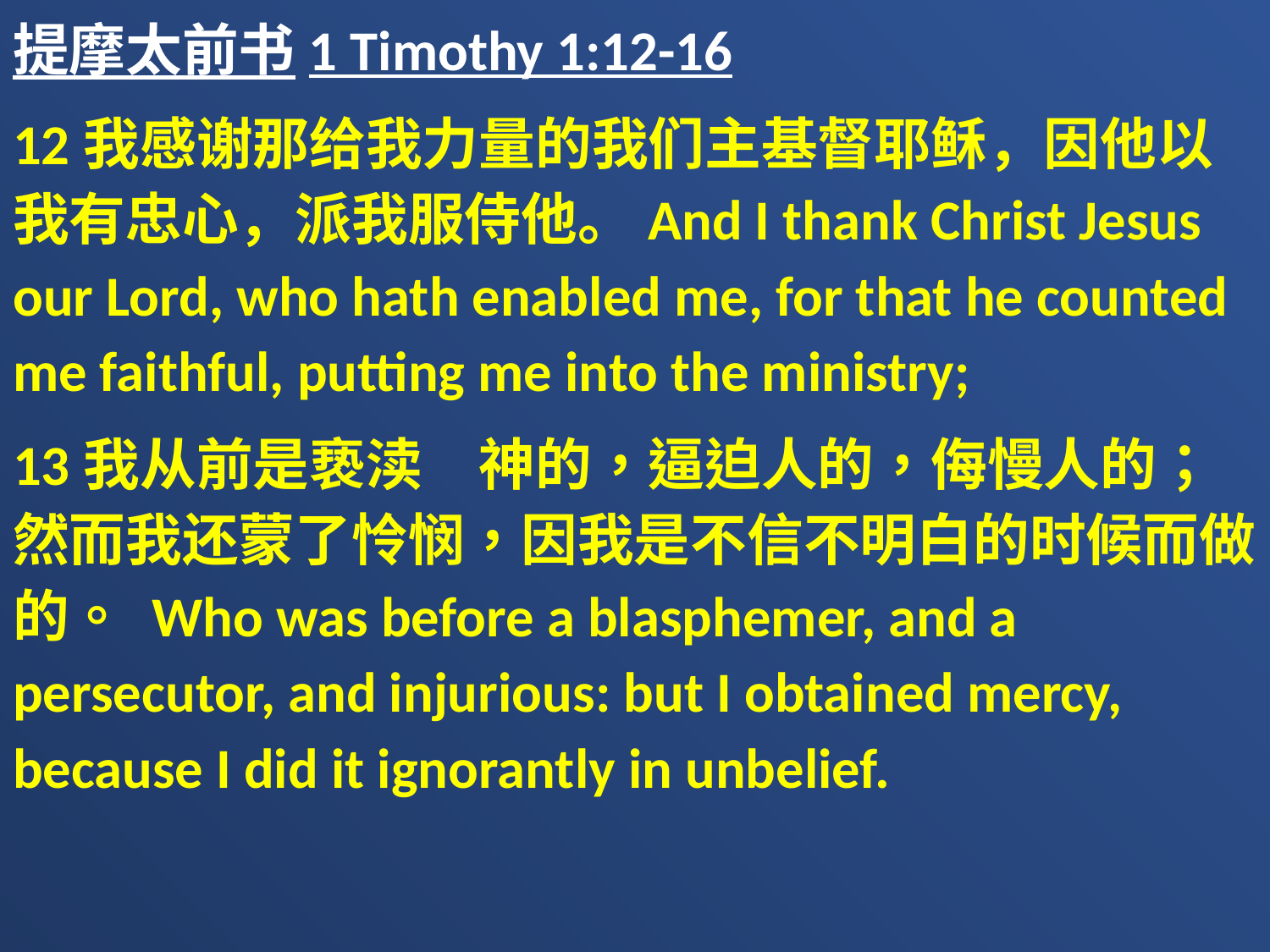

提摩太前书1 Timothy 1:12-16
12我感谢那给我力量的我们主基督耶稣，因他以我有忠心，派我服侍他。And I thank Christ Jesus our Lord, who hath enabled me, for that he counted me faithful, putting me into the ministry;
13我从前是亵渎　神的，逼迫人的，侮慢人的；然而我还蒙了怜悯，因我是不信不明白的时候而做的。 Who was before a blasphemer, and a persecutor, and injurious: but I obtained mercy, because I did it ignorantly in unbelief.